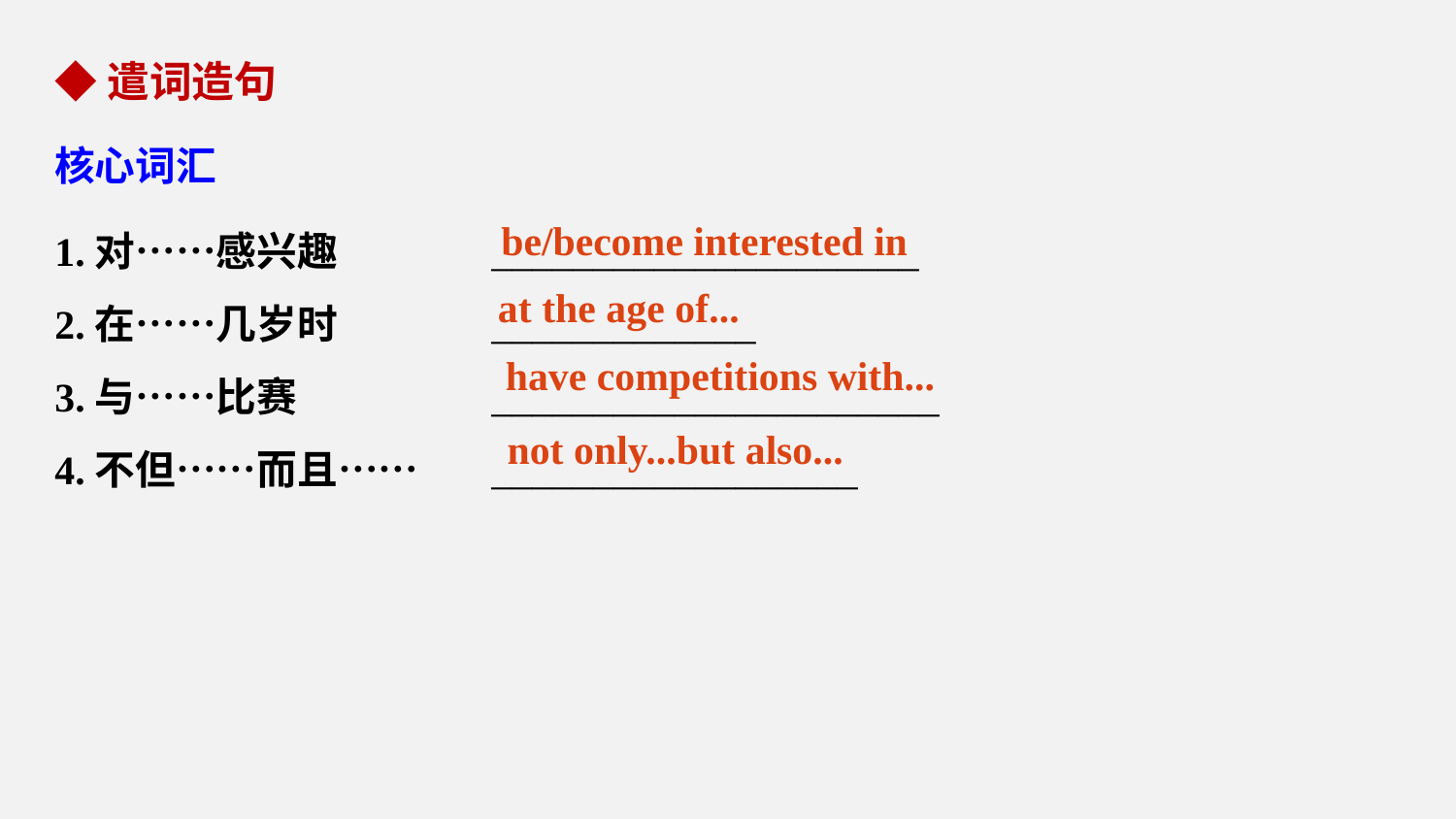

◆遣词造句
核心词汇
1.对……感兴趣		_____________________
2.在……几岁时		_____________
3.与……比赛		______________________
4.不但……而且……	__________________
be/become interested in
at the age of...
have competitions with...
not only...but also...